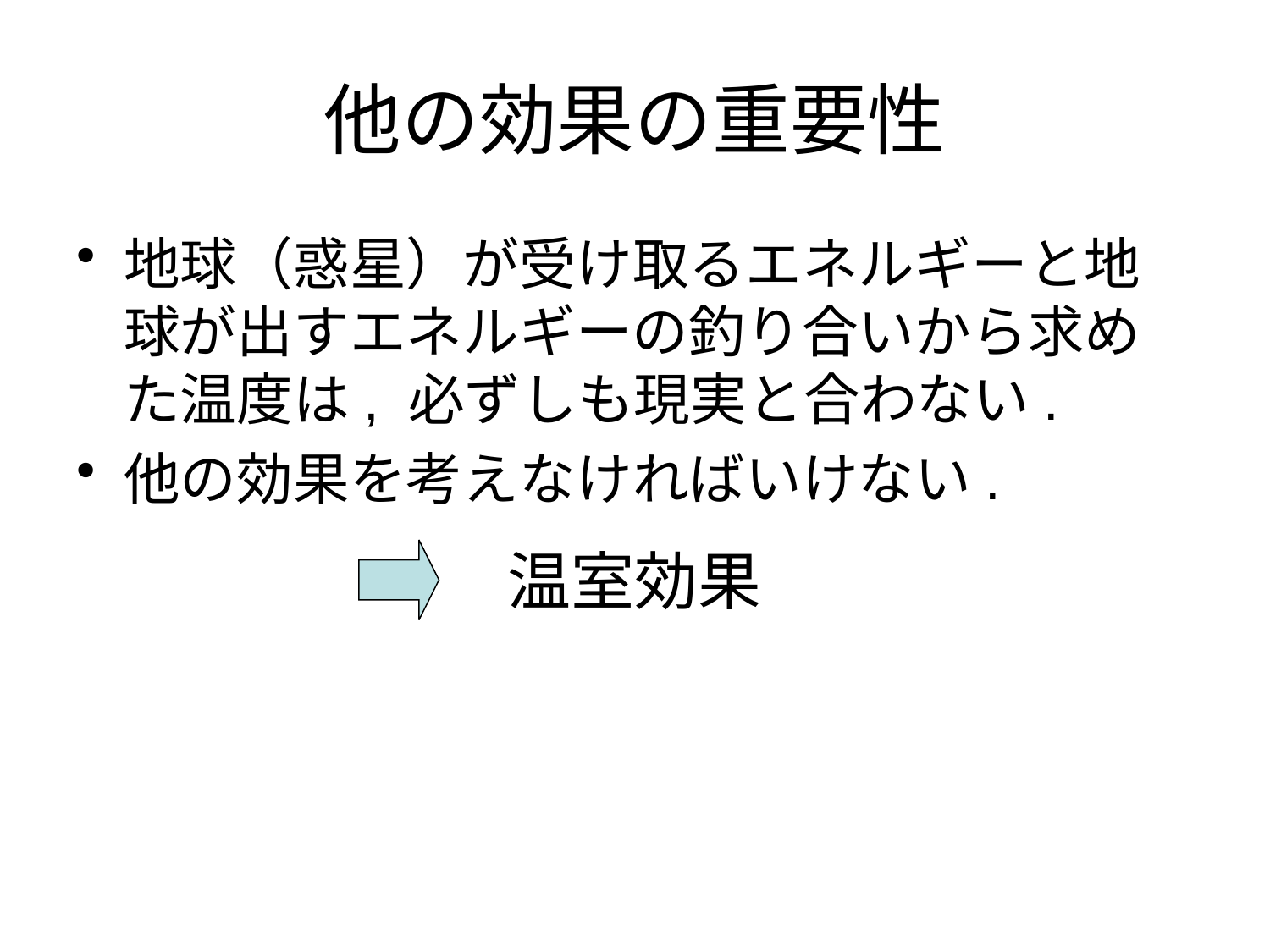

# 他の効果の重要性
地球（惑星）が受け取るエネルギーと地球が出すエネルギーの釣り合いから求めた温度は, 必ずしも現実と合わない.
他の効果を考えなければいけない.
温室効果